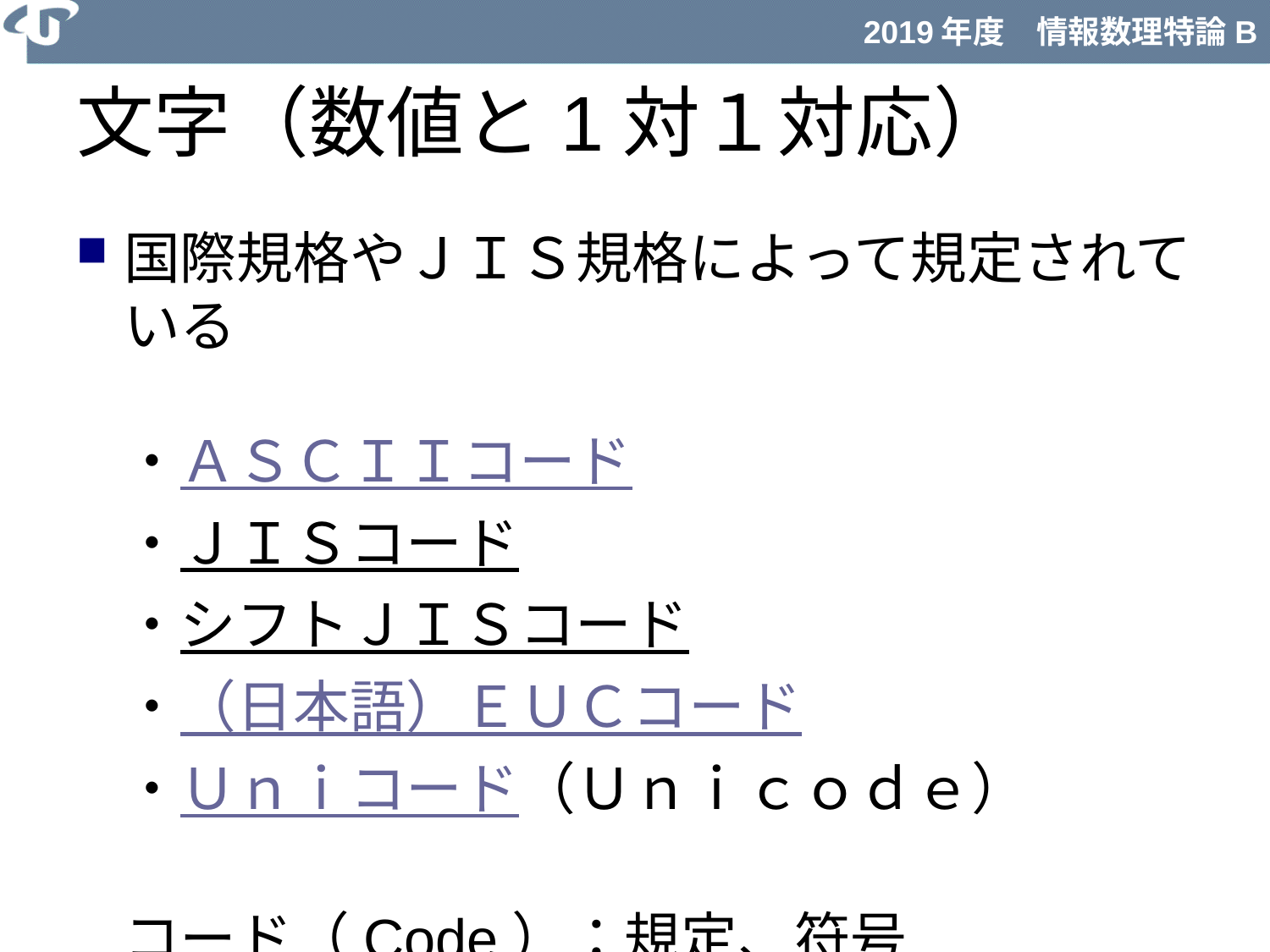

# 文字（数値と1対１対応）
国際規格やＪＩＳ規格によって規定されている
・ＡＳＣＩＩコード
・ＪＩＳコード
・シフトＪＩＳコード
・（日本語）ＥＵＣコード
・Ｕｎｉコード（Ｕｎｉｃｏｄｅ）
コード（Code）：規定、符号